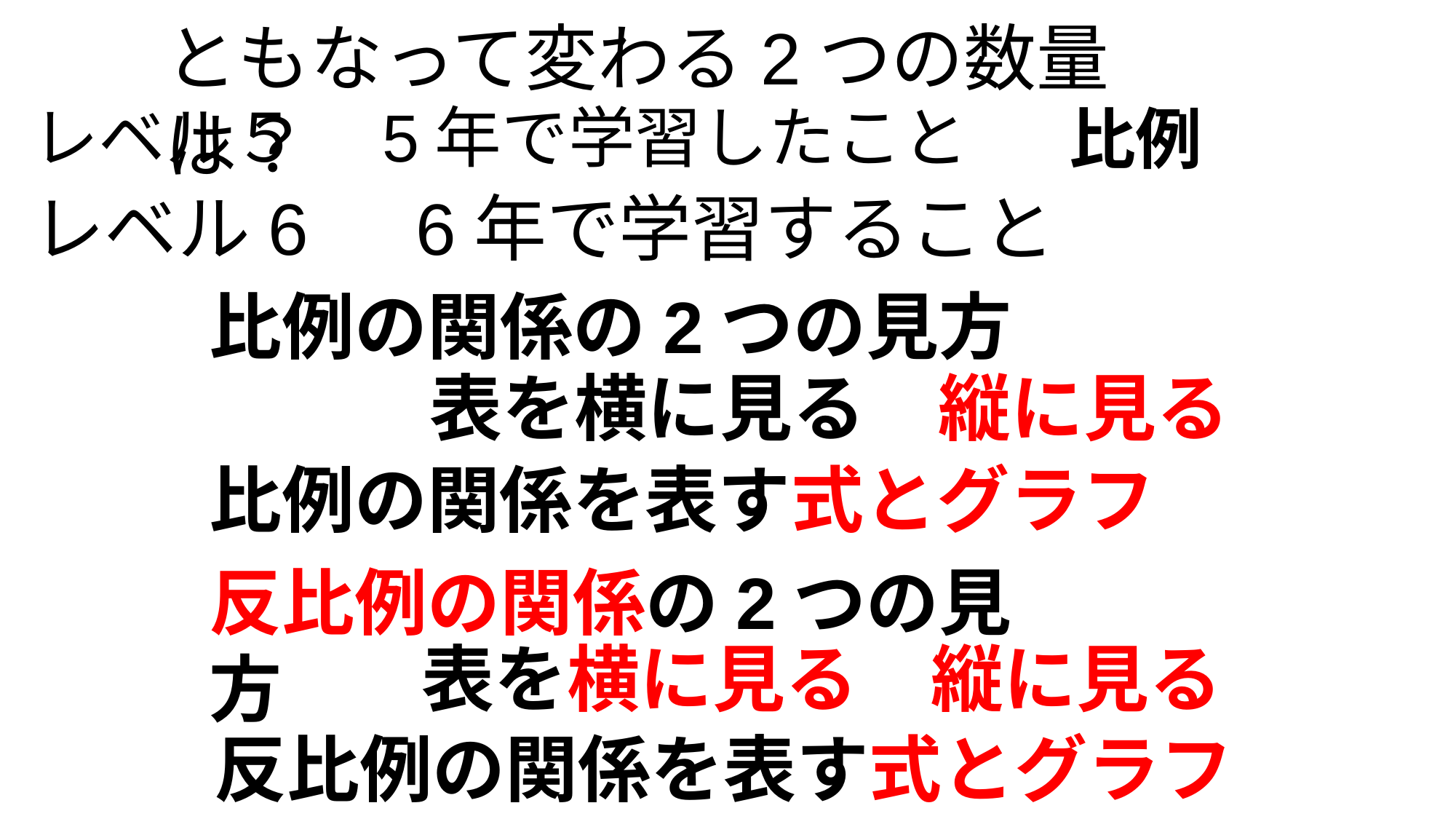

ともなって変わる2つの数量は？
レベル５　5年で学習したこと
比例
レベル6　6年で学習すること
比例の関係の2つの見方
表を横に見る　縦に見る
比例の関係を表す式とグラフ
反比例の関係の2つの見方
表を横に見る　縦に見る
反比例の関係を表す式とグラフ